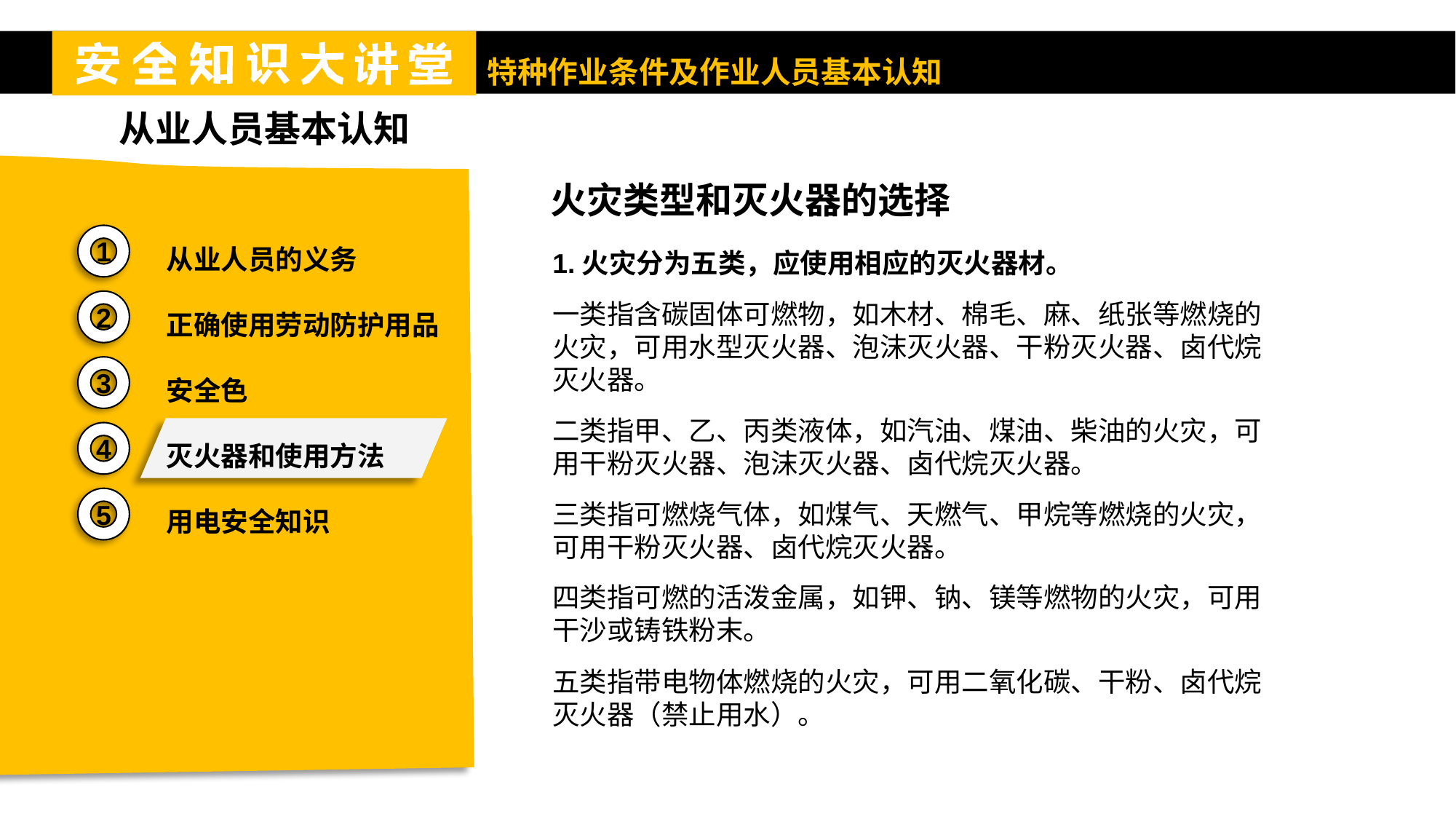

从业人员基本认知
火灾类型和灭火器的选择
从业人员的义务
正确使用劳动防护用品
安全色
灭火器和使用方法
用电安全知识
1
1.火灾分为五类，应使用相应的灭火器材。

一类指含碳固体可燃物，如木材、棉毛、麻、纸张等燃烧的火灾，可用水型灭火器、泡沫灭火器、干粉灭火器、卤代烷灭火器。

二类指甲、乙、丙类液体，如汽油、煤油、柴油的火灾，可用干粉灭火器、泡沫灭火器、卤代烷灭火器。

三类指可燃烧气体，如煤气、天燃气、甲烷等燃烧的火灾，可用干粉灭火器、卤代烷灭火器。

四类指可燃的活泼金属，如钾、钠、镁等燃物的火灾，可用干沙或铸铁粉末。

五类指带电物体燃烧的火灾，可用二氧化碳、干粉、卤代烷灭火器（禁止用水）。
2
3

4
5